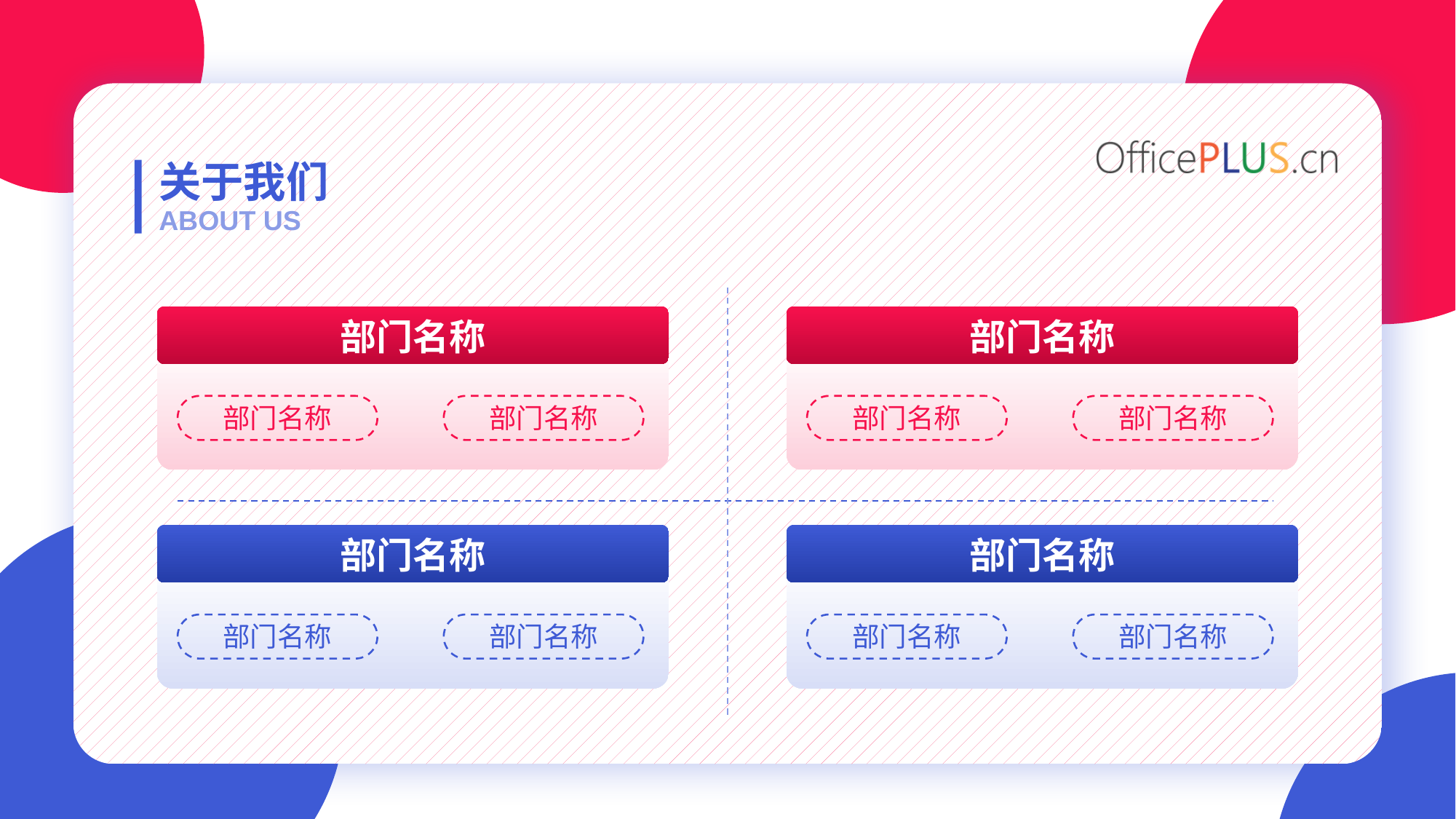

关于我们

ABOUT US

部门名称

部门名称

部门名称

部门名称

部门名称

部门名称

部门名称

部门名称

部门名称

部门名称

部门名称

部门名称